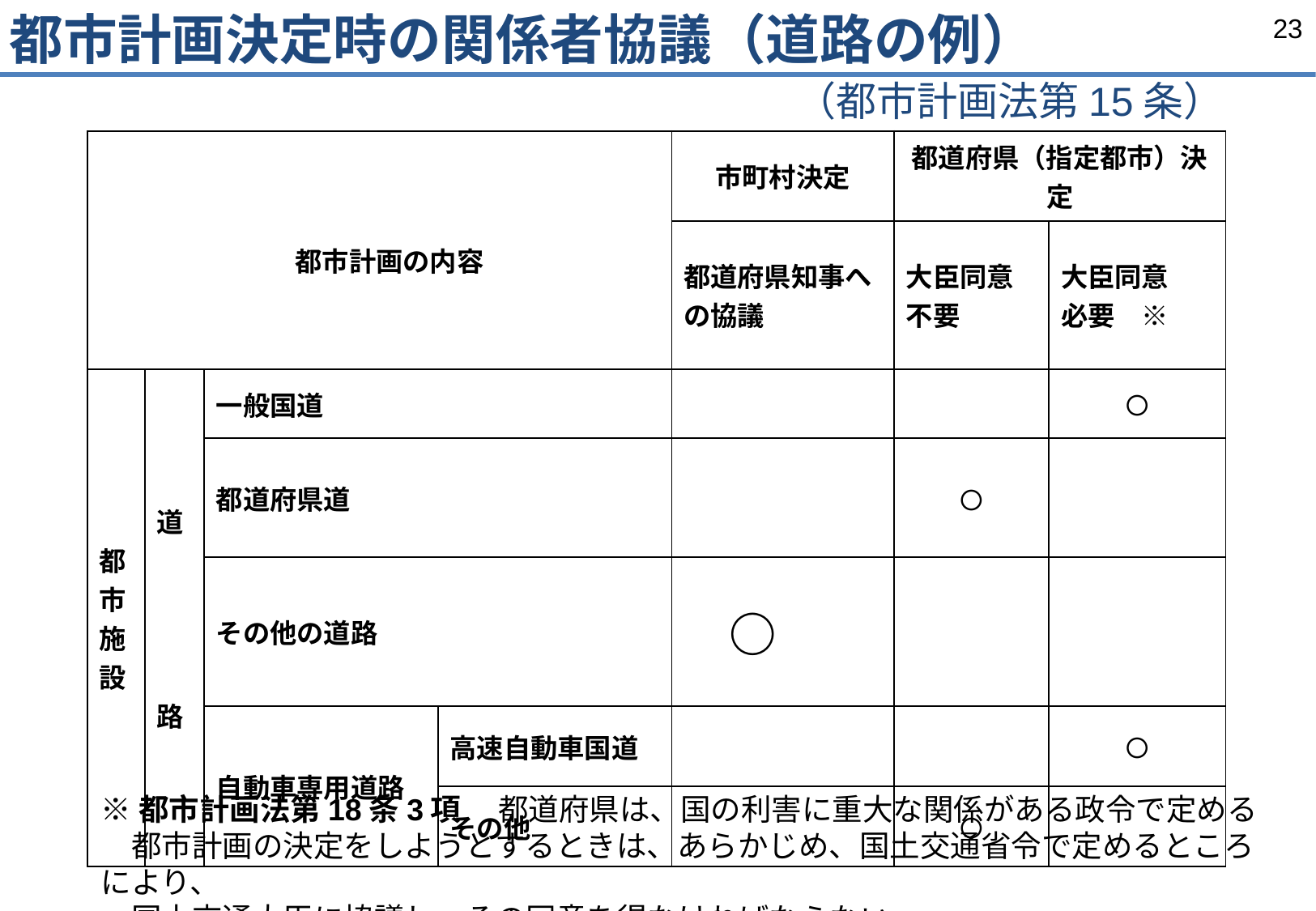

都市計画決定時の関係者協議（道路の例）
（都市計画法第15条）
| 都市計画の内容 |  |  |  | 市町村決定 | 都道府県（指定都市）決定 |  |
| --- | --- | --- | --- | --- | --- | --- |
|  |  |  |  | 都道府県知事への協議 | 大臣同意 不要 | 大臣同意 必要　※ |
| 都市施設 | 道　　　　路 | 一般国道 |  |  |  | ○ |
|  |  | 都道府県道 |  |  | ○ |  |
|  |  | その他の道路 |  | ○ |  |  |
|  |  | 自動車専用道路 | 高速自動車国道 |  |  | ○ |
|  |  |  | その他 |  | ○ |  |
※都市計画法第18条3項 　都道府県は、国の利害に重大な関係がある政令で定める
　都市計画の決定をしようとするときは、あらかじめ、国土交通省令で定めるところにより、
　国土交通大臣に協議し、その同意を得なければならない。